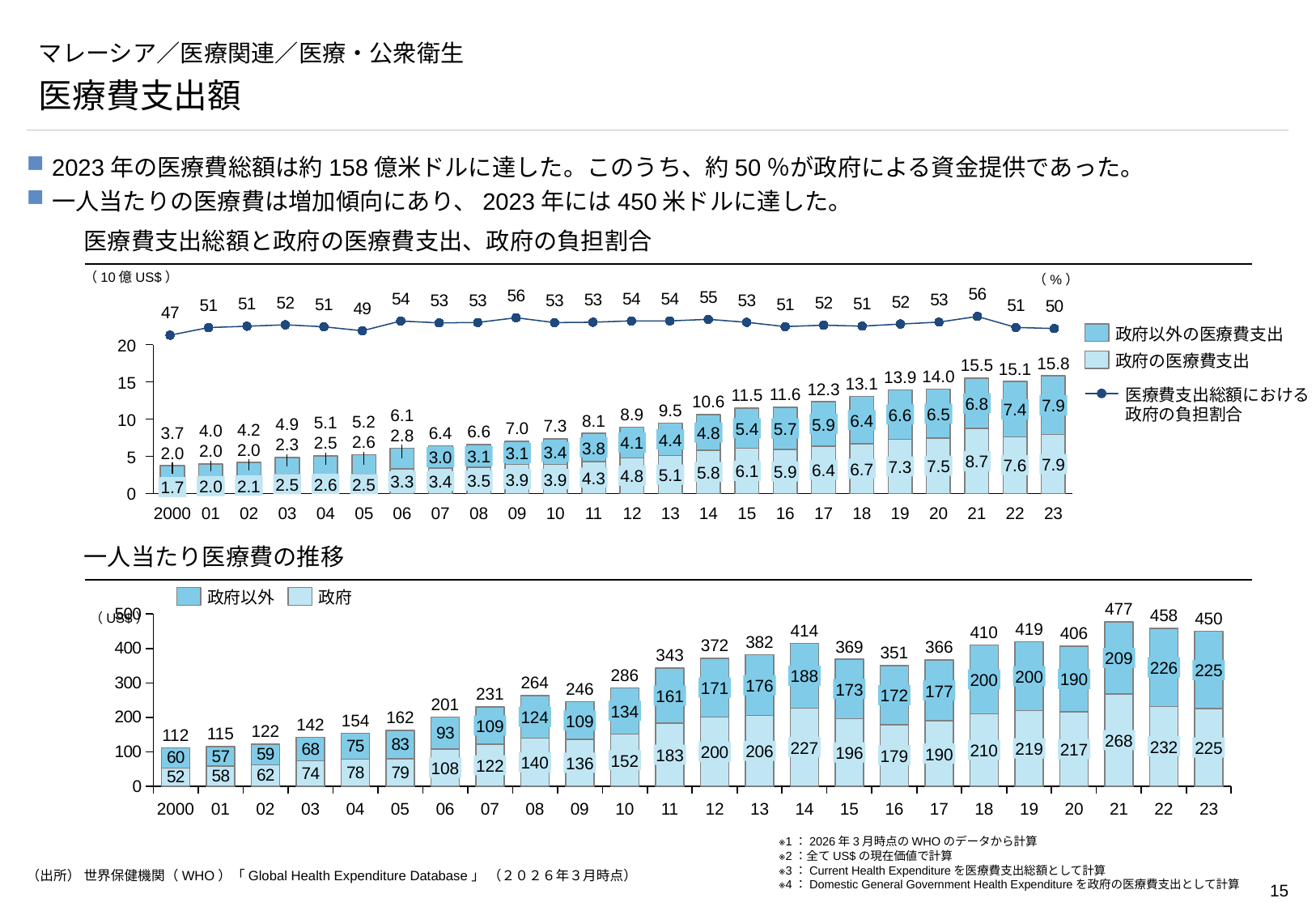

# マレーシア／医療関連／医療・公衆衛生
医療費支出額
2023年の医療費総額は約158億米ドルに達した。このうち、約50％が政府による資金提供であった。
一人当たりの医療費は増加傾向にあり、2023年には450米ドルに達した。
医療費支出総額と政府の医療費支出、政府の負担割合

### Chart

| Category |  |
|---|---|
（10億US$）
（%）
政府以外の医療費支出

### Chart

| Category |  |  |
|---|---|---|
20
政府の医療費支出

15.8
15.5
15.1
14.0
13.9
15
13.1
12.3
11.6
医療費支出総額における
政府の負担割合
11.5

10.6
6.8
7.9
7.4
9.5
6.5
8.9
6.1
6.6
10
8.1
6.4
5.2
5.1
4.9
5.9
7.3
7.0
5.4
5.7
4.2
4.0
6.6
3.7
6.4
4.8
2.8
4.4
2.6
2.5
4.1
2.3
3.8
2.0
2.0
3.4
2.0
3.1
3.1
5
3.0
8.7
7.9
7.6
7.5
7.3
6.7
6.4
6.1
5.9
5.8
5.1
4.8
4.3
3.9
3.9
3.5
3.4
3.3
2.6
2.5
2.5
2.1
2.0
1.7
0
2000
01
02
03
04
05
06
07
08
09
10
11
12
13
14
15
16
17
18
19
20
21
22
23

一人当たり医療費の推移

### Chart

| Category |  |  |
|---|---|---|
政府以外
政府

477
458
450
（US$）
419
414
410
406
382
372
369
366
351
343
209
226
225
286
188
200
190
200
264
176
171
246
173
177
231
172
161
201
134
124
162
154
109
142
109
122
115
112
268
232
227
225
219
217
210
206
200
196
190
183
179
152
140
136
122
108
2000
01
02
03
04
05
06
07
08
09
10
11
12
13
14
15
16
17
18
19
20
21
22
23
※1：2026年3月時点のWHOのデータから計算
※2：全てUS$の現在価値で計算
※3：Current Health Expenditureを医療費支出総額として計算
※4：Domestic General Government Health Expenditureを政府の医療費支出として計算
（出所） 世界保健機関（WHO）「Global Health Expenditure Database」 （２０２６年３月時点）